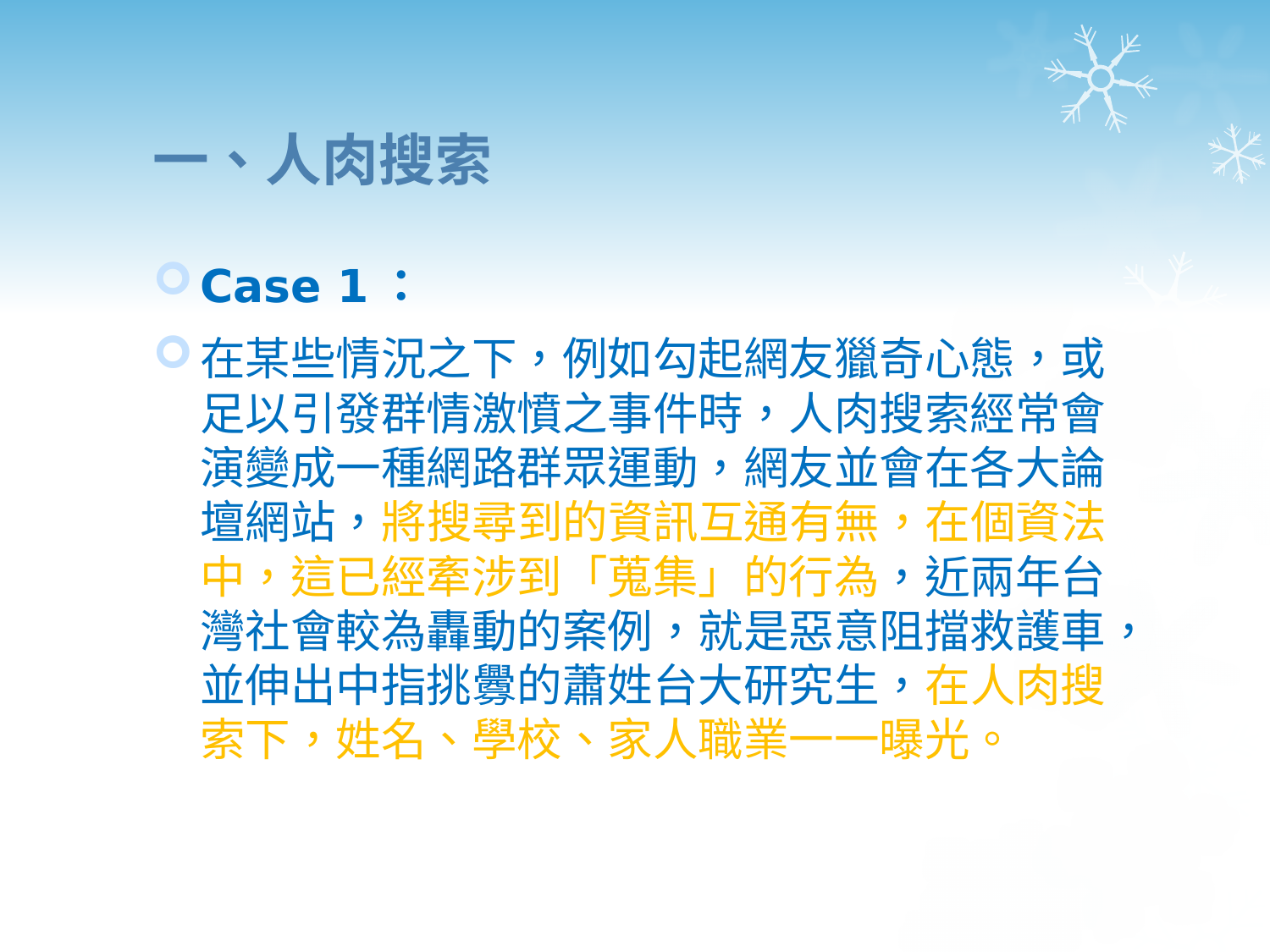

# 一、人肉搜索
Case 1：
在某些情況之下，例如勾起網友獵奇心態，或足以引發群情激憤之事件時，人肉搜索經常會演變成一種網路群眾運動，網友並會在各大論壇網站，將搜尋到的資訊互通有無，在個資法中，這已經牽涉到「蒐集」的行為，近兩年台灣社會較為轟動的案例，就是惡意阻擋救護車，並伸出中指挑釁的蕭姓台大研究生，在人肉搜索下，姓名、學校、家人職業一一曝光。